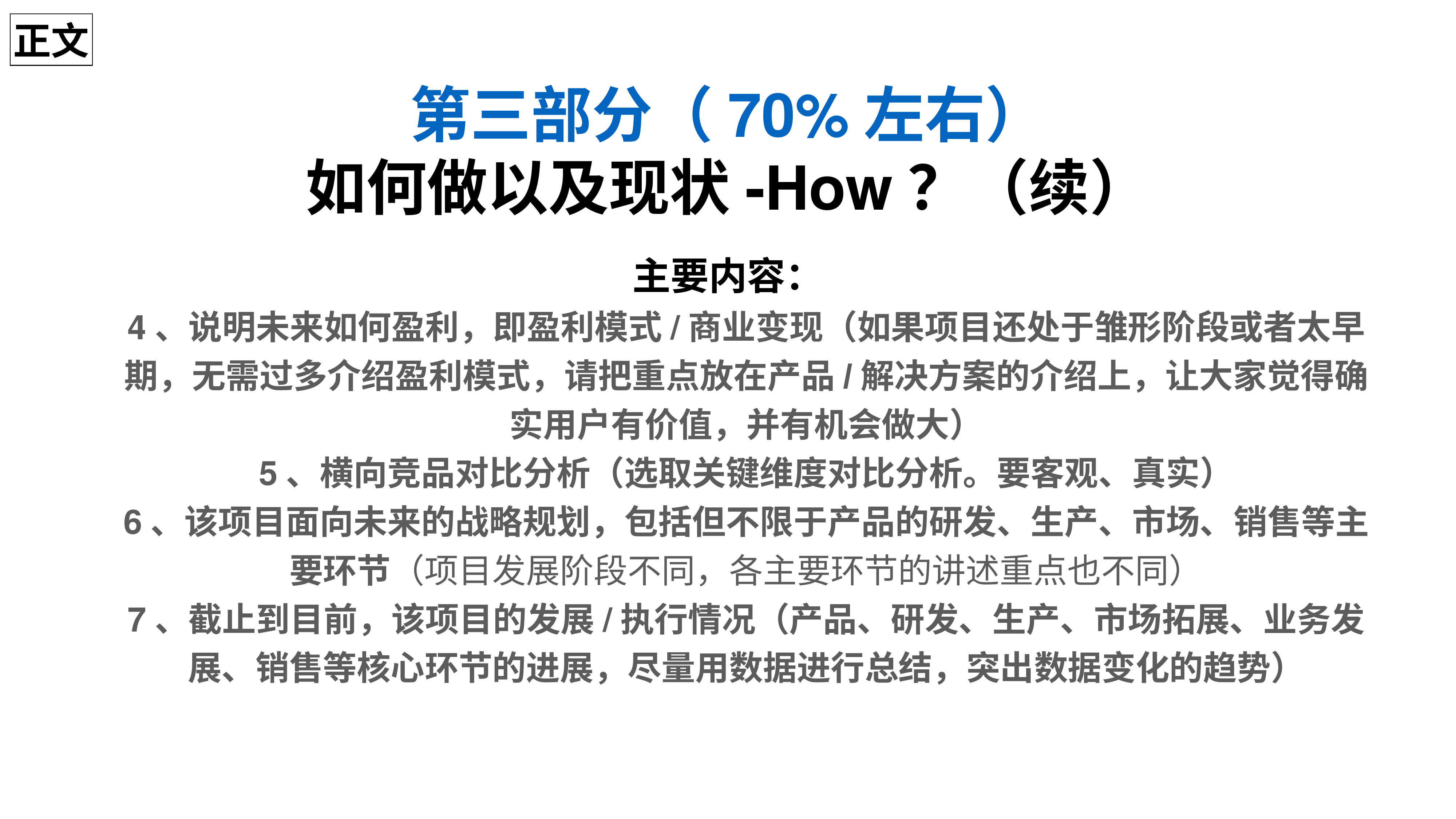

正文
第三部分（70%左右）
如何做以及现状-How？（续）
主要内容：
4、说明未来如何盈利，即盈利模式/商业变现（如果项目还处于雏形阶段或者太早期，无需过多介绍盈利模式，请把重点放在产品/解决方案的介绍上，让大家觉得确实用户有价值，并有机会做大）
5、横向竞品对比分析（选取关键维度对比分析。要客观、真实）
6、该项目面向未来的战略规划，包括但不限于产品的研发、生产、市场、销售等主要环节（项目发展阶段不同，各主要环节的讲述重点也不同）
7、截止到目前，该项目的发展/执行情况（产品、研发、生产、市场拓展、业务发展、销售等核心环节的进展，尽量用数据进行总结，突出数据变化的趋势）